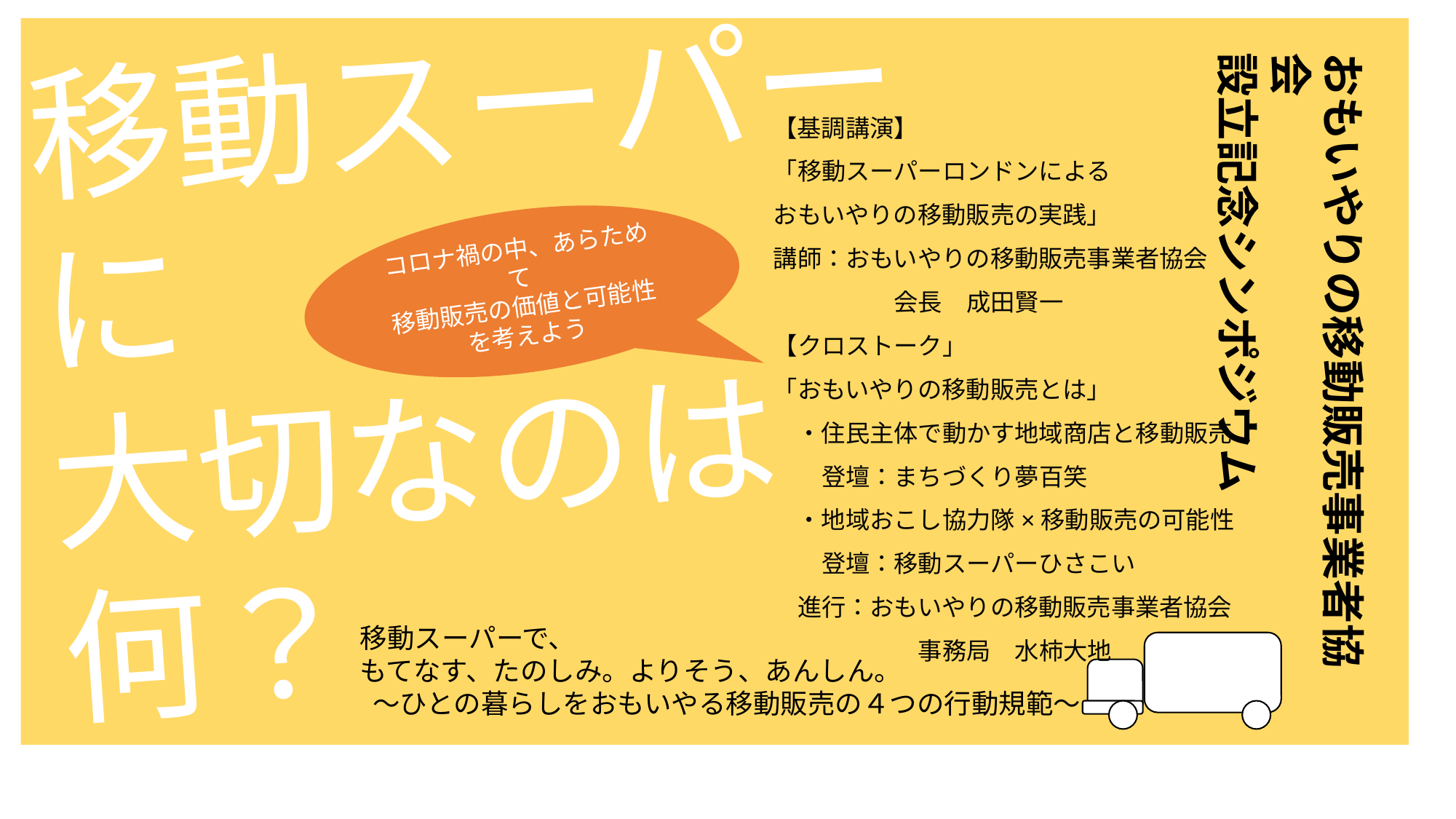

移動スーパー
に
大切なのは
何？

おもいやりの移動販売事業者協会
設立記念シンポジウム
【基調講演】
「移動スーパーロンドンによる
おもいやりの移動販売の実践」
講師：おもいやりの移動販売事業者協会
　　　　　会長　成田賢一
【クロストーク」
「おもいやりの移動販売とは」
　・住民主体で動かす地域商店と移動販売
　　登壇：まちづくり夢百笑　
　・地域おこし協力隊×移動販売の可能性
　　登壇：移動スーパーひさこい
　進行：おもいやりの移動販売事業者協会
　　　　　　事務局　水柿大地
コロナ禍の中、あらためて
移動販売の価値と可能性を考えよう
移動スーパーで、
もてなす、たのしみ。よりそう、あんしん。
 ～ひとの暮らしをおもいやる移動販売の４つの行動規範～